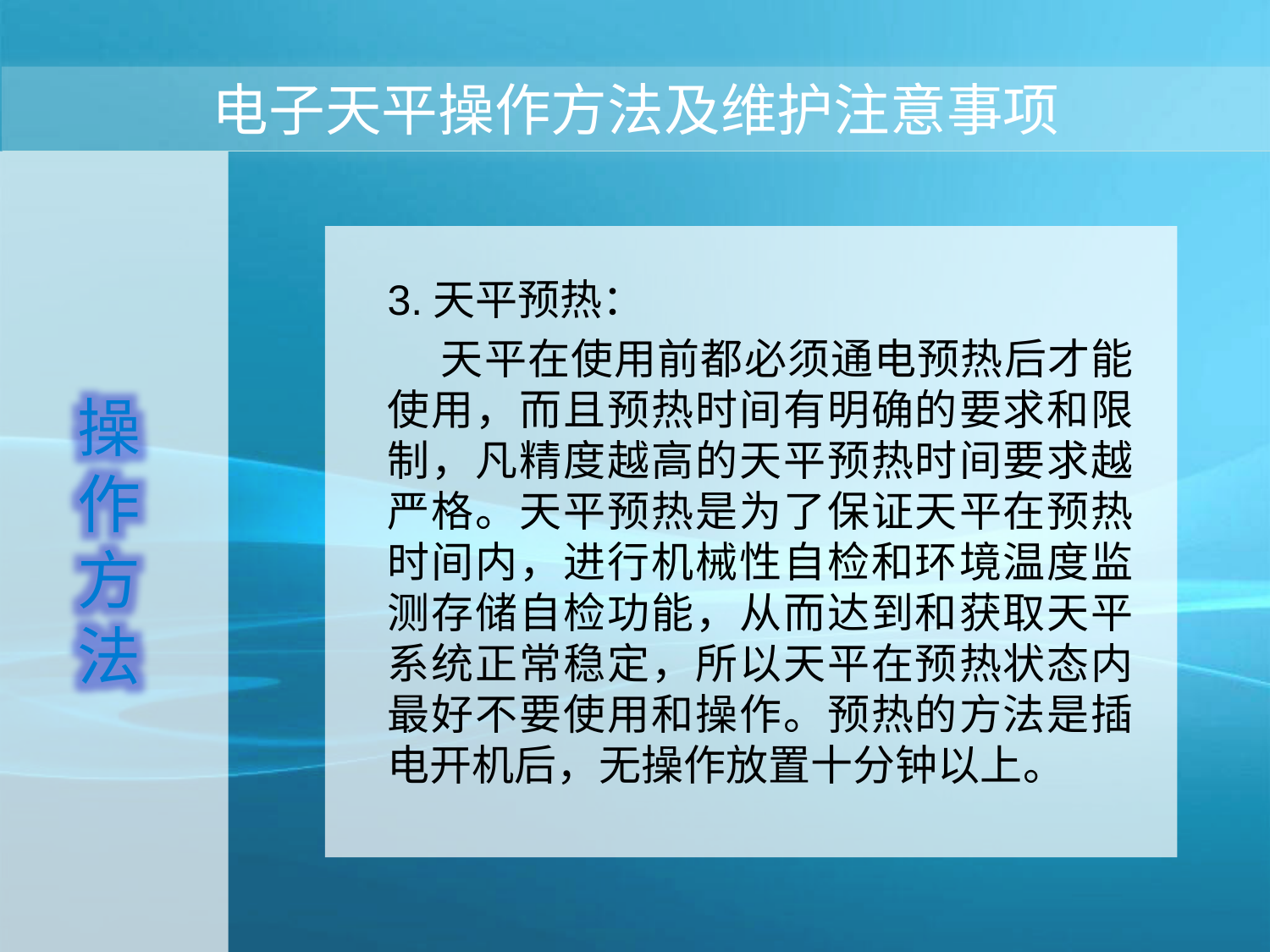

# 电子天平操作方法及维护注意事项

3.天平预热：
    天平在使用前都必须通电预热后才能使用，而且预热时间有明确的要求和限制，凡精度越高的天平预热时间要求越严格。天平预热是为了保证天平在预热时间内，进行机械性自检和环境温度监测存储自检功能，从而达到和获取天平系统正常稳定，所以天平在预热状态内最好不要使用和操作。预热的方法是插电开机后，无操作放置十分钟以上。
操作方法